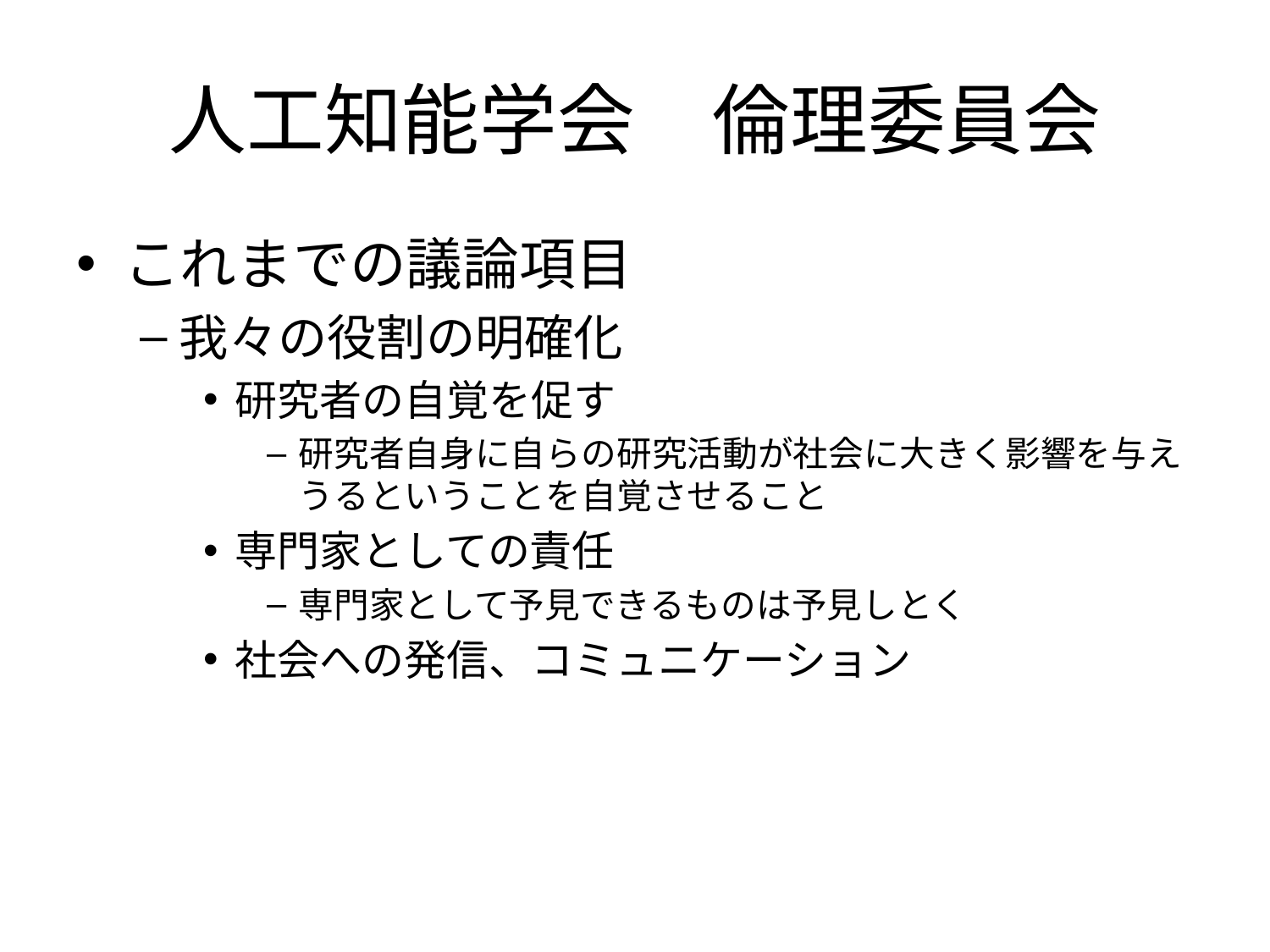

# 人工知能学会　倫理委員会
これまでの議論項目
我々の役割の明確化
研究者の自覚を促す
研究者自身に自らの研究活動が社会に大きく影響を与えうるということを自覚させること
専門家としての責任
専門家として予見できるものは予見しとく
社会への発信、コミュニケーション